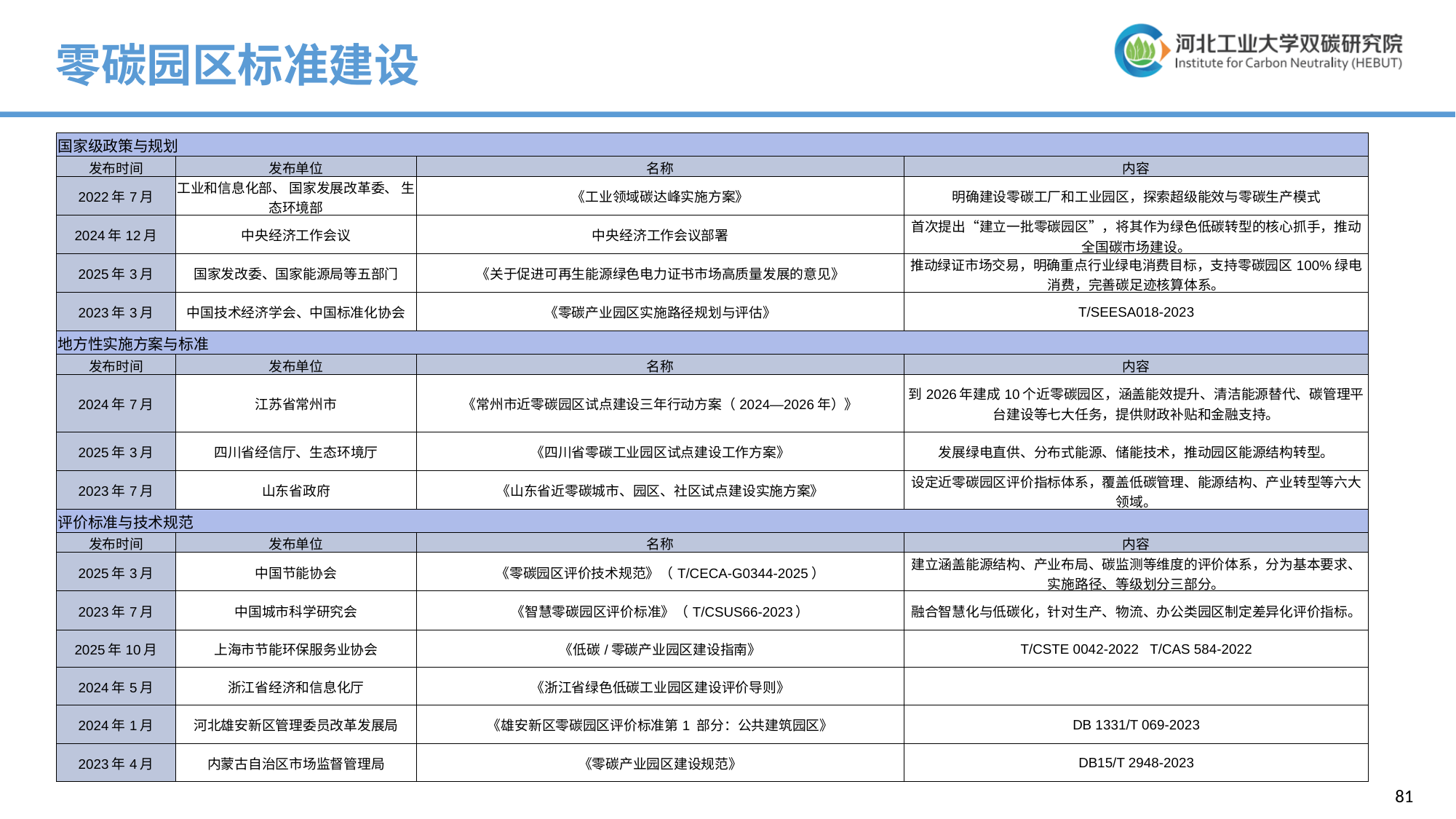

零碳园区标准建设

| 国家级政策与规划 |  |  |  |
| --- | --- | --- | --- |
| 发布时间 | 发布单位 | 名称 | 内容 |
| 2022年7月 | 工业和信息化部、 国家发展改革委、 生态环境部 | 《工业领域碳达峰实施方案》 | 明确建设零碳工厂和工业园区，探索超级能效与零碳生产模式 |
| 2024年12月 | 中央经济工作会议 | 中央经济工作会议部署 | 首次提出“建立一批零碳园区”，将其作为绿色低碳转型的核心抓手，推动全国碳市场建设。 |
| 2025年3月 | 国家发改委、国家能源局等五部门 | 《关于促进可再生能源绿色电力证书市场高质量发展的意见》 | 推动绿证市场交易，明确重点行业绿电消费目标，支持零碳园区100%绿电消费，完善碳足迹核算体系。 |
| 2023年3月 | 中国技术经济学会、中国标准化协会 | 《零碳产业园区实施路径规划与评估》 | T/SEESA018-2023 |
| 地方性实施方案与标准 |  |  |  |
| 发布时间 | 发布单位 | 名称 | 内容 |
| 2024年7月 | 江苏省常州市 | 《常州市近零碳园区试点建设三年行动方案（2024—2026年）》 | 到2026年建成10个近零碳园区，涵盖能效提升、清洁能源替代、碳管理平台建设等七大任务，提供财政补贴和金融支持。 |
| 2025年3月 | 四川省经信厅、生态环境厅 | 《四川省零碳工业园区试点建设工作方案》 | 发展绿电直供、分布式能源、储能技术，推动园区能源结构转型。 |
| 2023年7月 | 山东省政府 | 《山东省近零碳城市、园区、社区试点建设实施方案》 | 设定近零碳园区评价指标体系，覆盖低碳管理、能源结构、产业转型等六大领域。 |
| 评价标准与技术规范 |  |  |  |
| 发布时间 | 发布单位 | 名称 | 内容 |
| 2025年3月 | 中国节能协会 | 《零碳园区评价技术规范》（T/CECA-G0344-2025） | 建立涵盖能源结构、产业布局、碳监测等维度的评价体系，分为基本要求、实施路径、等级划分三部分。 |
| 2023年7月 | 中国城市科学研究会 | 《智慧零碳园区评价标准》（T/CSUS66-2023） | 融合智慧化与低碳化，针对生产、物流、办公类园区制定差异化评价指标。 |
| 2025年10月 | 上海市节能环保服务业协会 | 《低碳/零碳产业园区建设指南》 | T/CSTE 0042-2022 T/CAS 584-2022 |
| 2024年5月 | 浙江省经济和信息化厅 | 《浙江省绿色低碳工业园区建设评价导则》 |  |
| 2024年1月 | 河北雄安新区管理委员改革发展局 | 《雄安新区零碳园区评价标准第1 部分：公共建筑园区》 | DB 1331/T 069-2023 |
| 2023年4月 | 内蒙古自治区市场监督管理局 | 《零碳产业园区建设规范》 | DB15/T 2948-2023 |
81